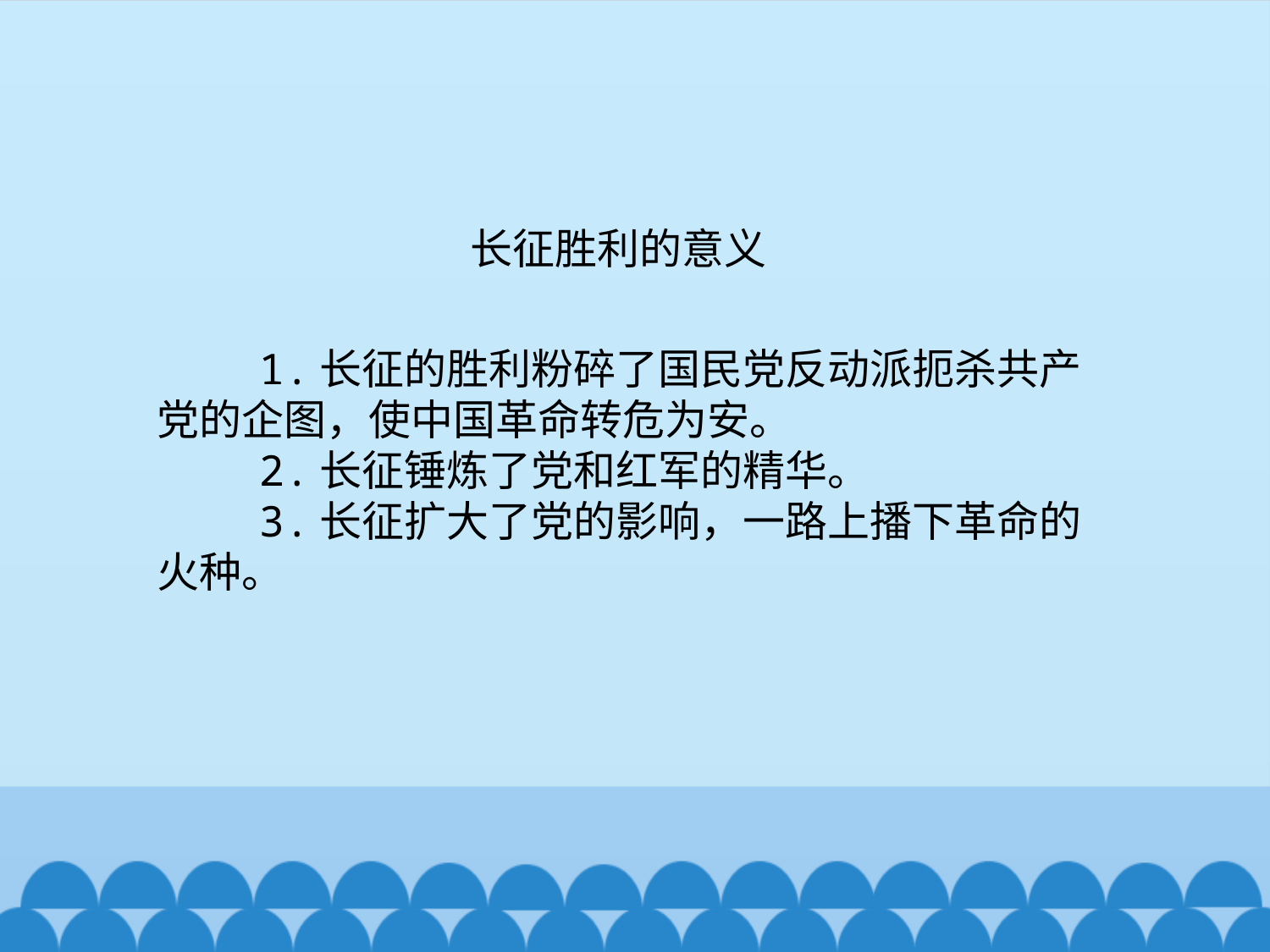

长征胜利的意义
    1.长征的胜利粉碎了国民党反动派扼杀共产党的企图，使中国革命转危为安。
    2.长征锤炼了党和红军的精华。
    3.长征扩大了党的影响，一路上播下革命的火种。